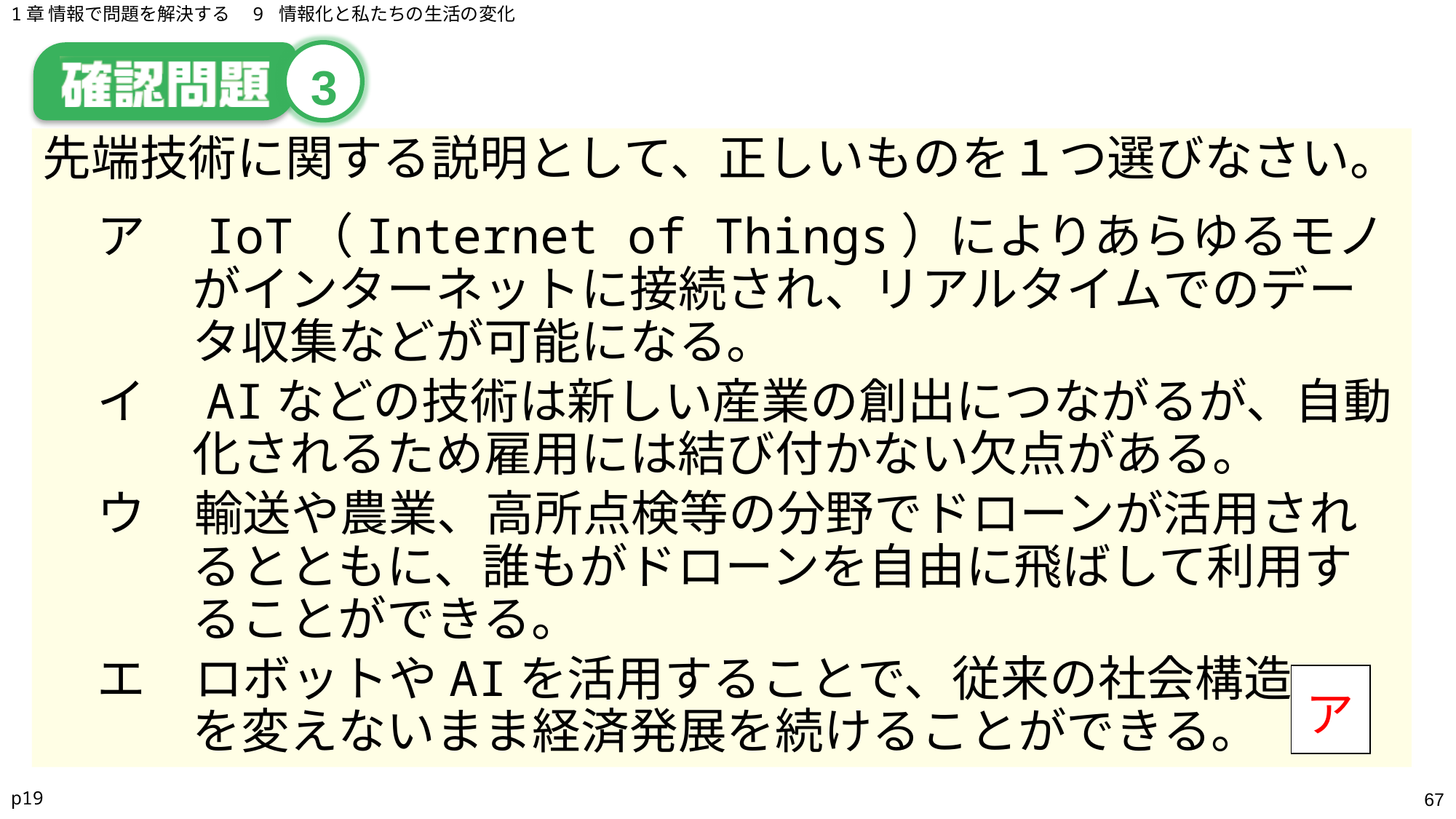

1章 情報で問題を解決する　9 情報化と私たちの生活の変化
# 3
先端技術に関する説明として、正しいものを１つ選びなさい。
ア　IoT（Internet of Things）によりあらゆるモノがインターネットに接続され、リアルタイムでのデータ収集などが可能になる。
イ　AIなどの技術は新しい産業の創出につながるが、自動化されるため雇用には結び付かない欠点がある。
ウ　輸送や農業、高所点検等の分野でドローンが活用されるとともに、誰もがドローンを自由に飛ばして利用することができる。
エ　ロボットやAIを活用することで、従来の社会構造
を変えないまま経済発展を続けることができる。

|  |
| --- |
ア
p19
67